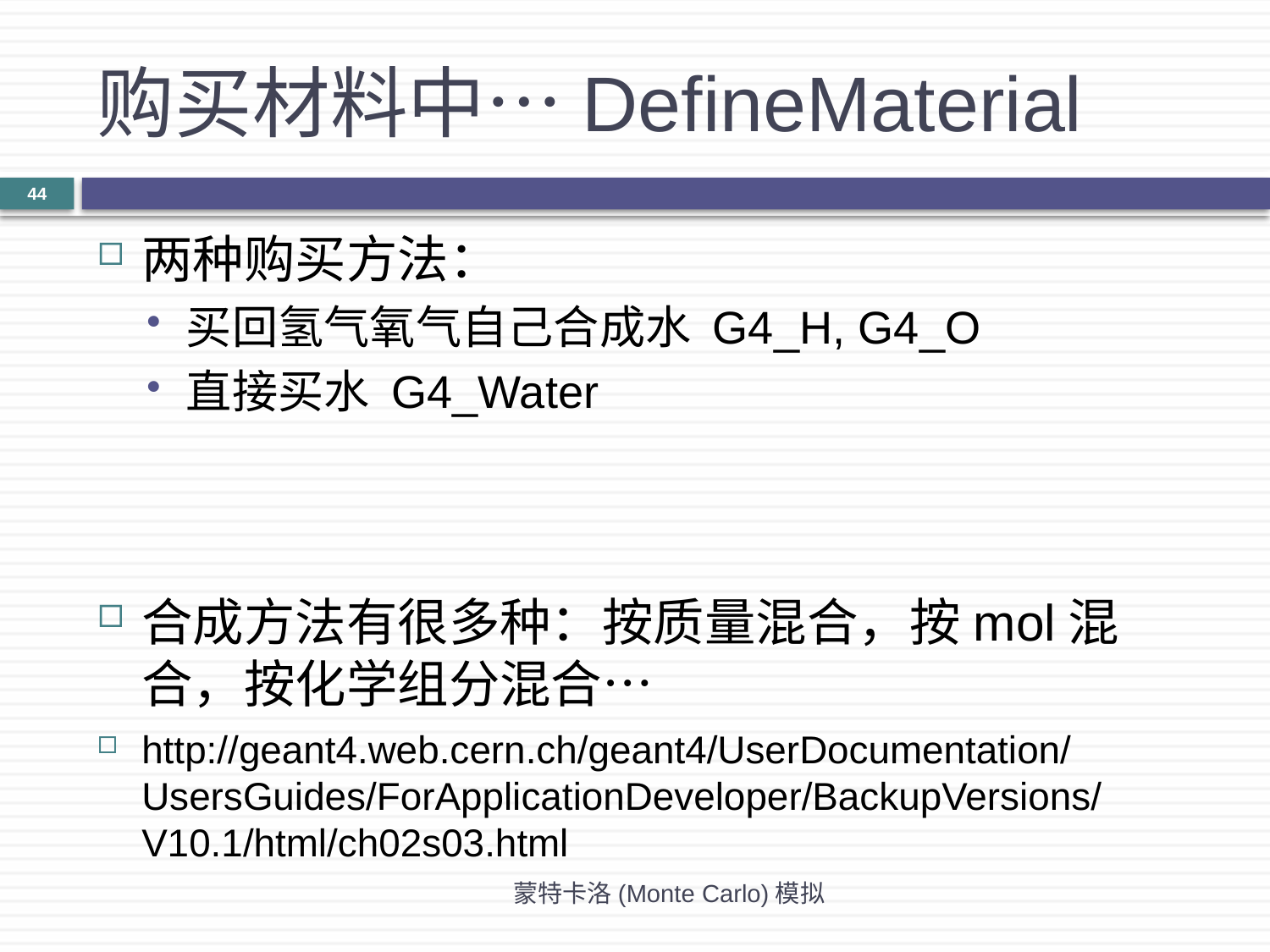

# 购买材料中…DefineMaterial
44
两种购买方法：
买回氢气氧气自己合成水 G4_H, G4_O
直接买水 G4_Water

合成方法有很多种：按质量混合，按mol混合，按化学组分混合…
http://geant4.web.cern.ch/geant4/UserDocumentation/UsersGuides/ForApplicationDeveloper/BackupVersions/V10.1/html/ch02s03.html
蒙特卡洛(Monte Carlo)模拟